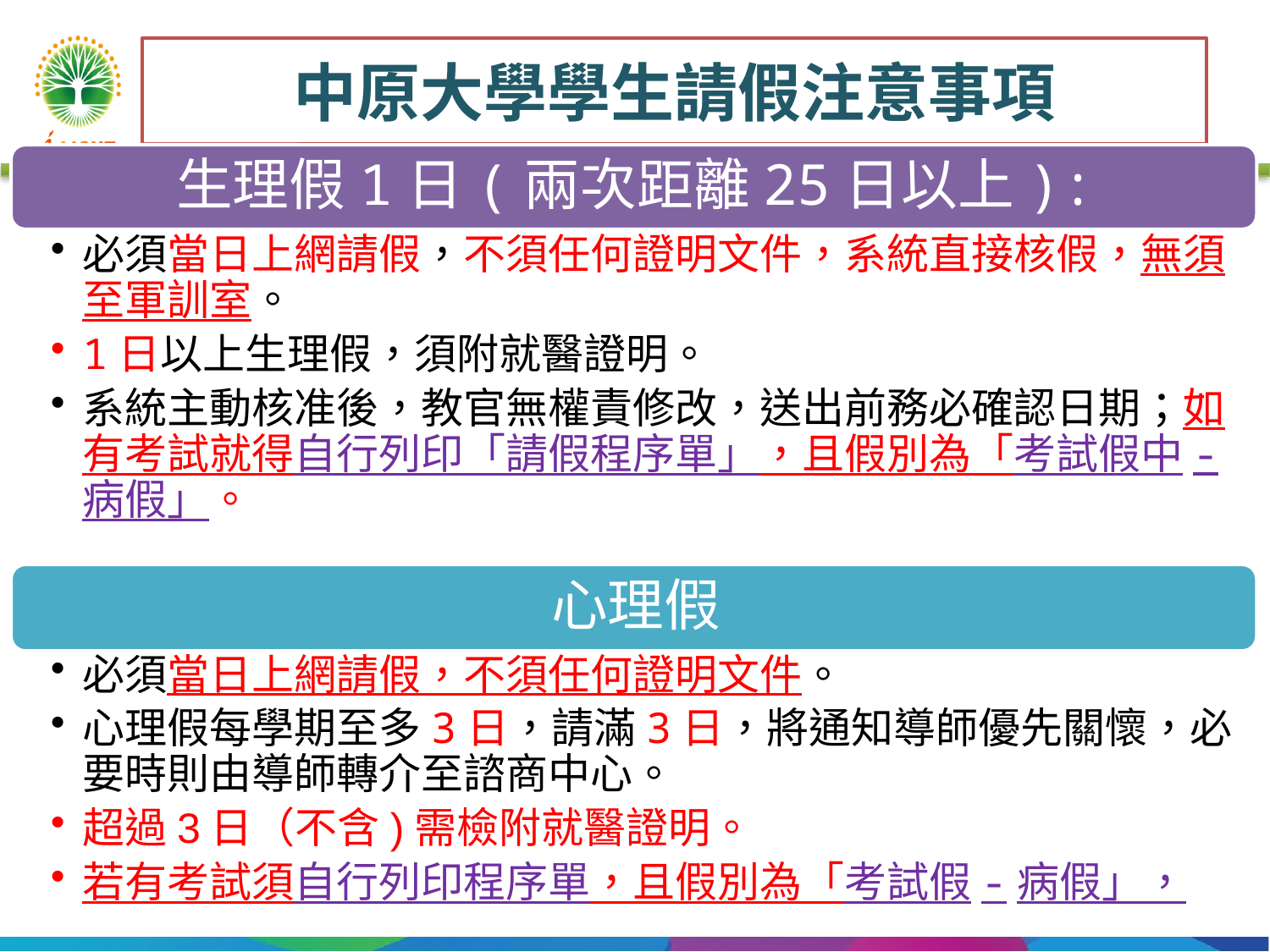

# 中原大學學生請假注意事項
生理假1日(兩次距離25日以上):
必須當日上網請假，不須任何證明文件，系統直接核假，無須至軍訓室。
1日以上生理假，須附就醫證明。
系統主動核准後，教官無權責修改，送出前務必確認日期；如有考試就得自行列印「請假程序單」，且假別為「考試假中-病假」。
心理假
必須當日上網請假，不須任何證明文件。
心理假每學期至多3日，請滿3日，將通知導師優先關懷，必要時則由導師轉介至諮商中心。
超過3日（不含)需檢附就醫證明。
若有考試須自行列印程序單，且假別為「考試假-病假」，